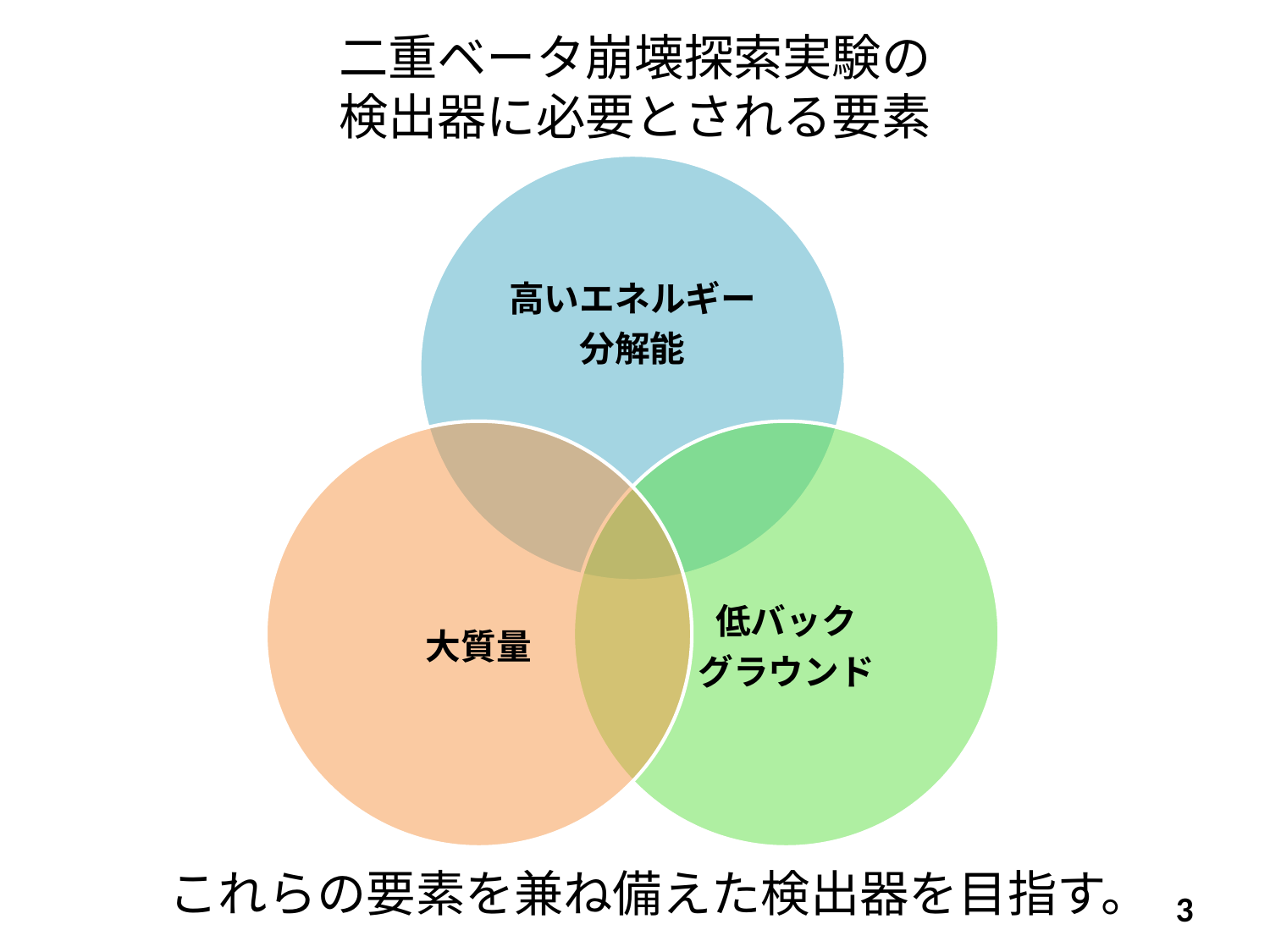

# 二重ベータ崩壊探索実験の 検出器に必要とされる要素
高いエネルギー
分解能
低バック
グラウンド
大質量
これらの要素を兼ね備えた検出器を目指す。
3